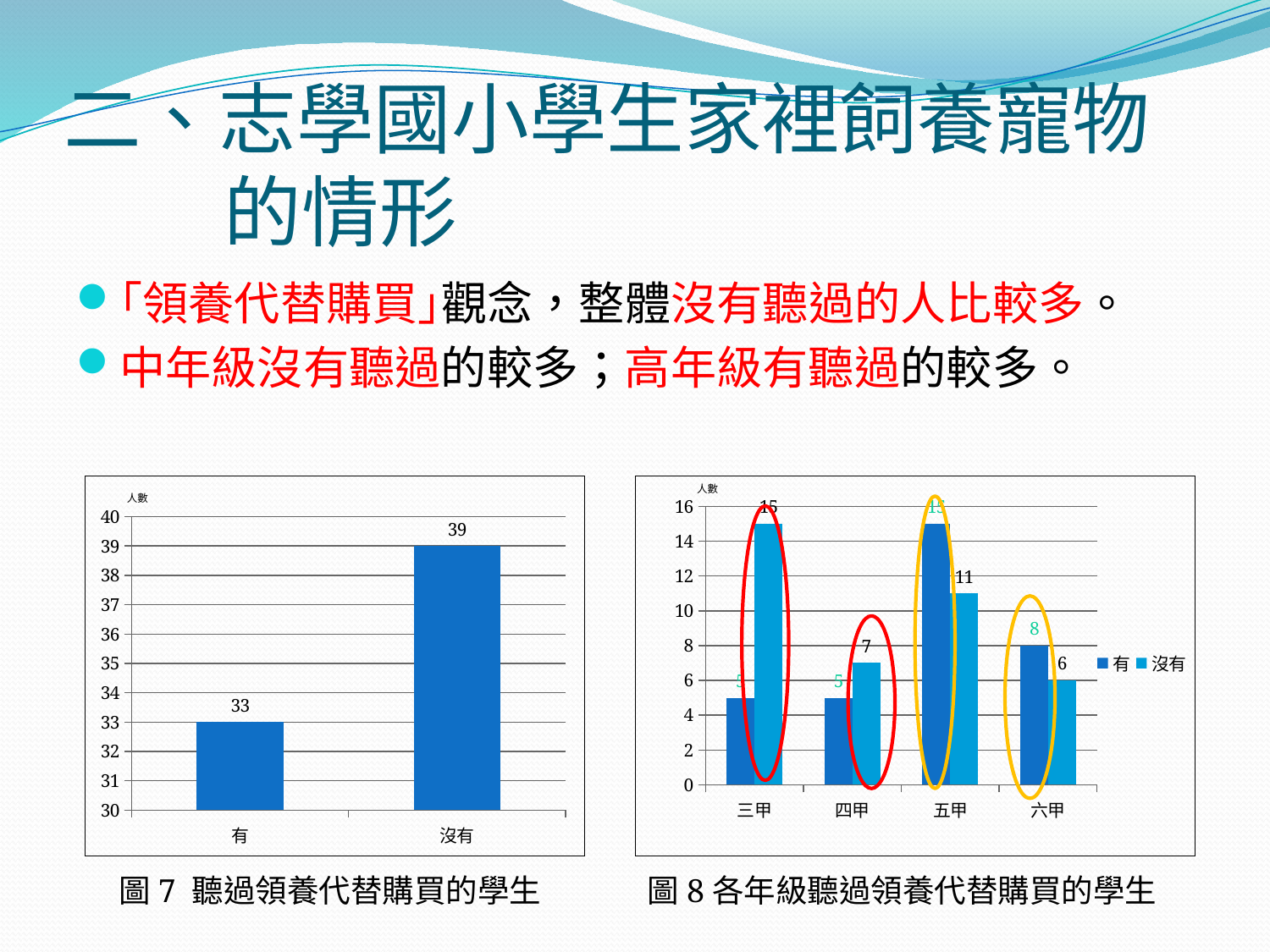

# 二、志學國小學生家裡飼養寵物的情形
｢領養代替購買｣觀念，整體沒有聽過的人比較多。
中年級沒有聽過的較多；高年級有聽過的較多。

### Chart

| Category | 全部 |
|---|---|
| 有 | 33.0 |
| 沒有 | 39.0 |

### Chart

| Category | 有 | 沒有 |
|---|---|---|
| 三甲 | 5.0 | 15.0 |
| 四甲 | 5.0 | 7.0 |
| 五甲 | 15.0 | 11.0 |
| 六甲 | 8.0 | 6.0 |
人數
人數

圖7 聽過領養代替購買的學生
圖8各年級聽過領養代替購買的學生